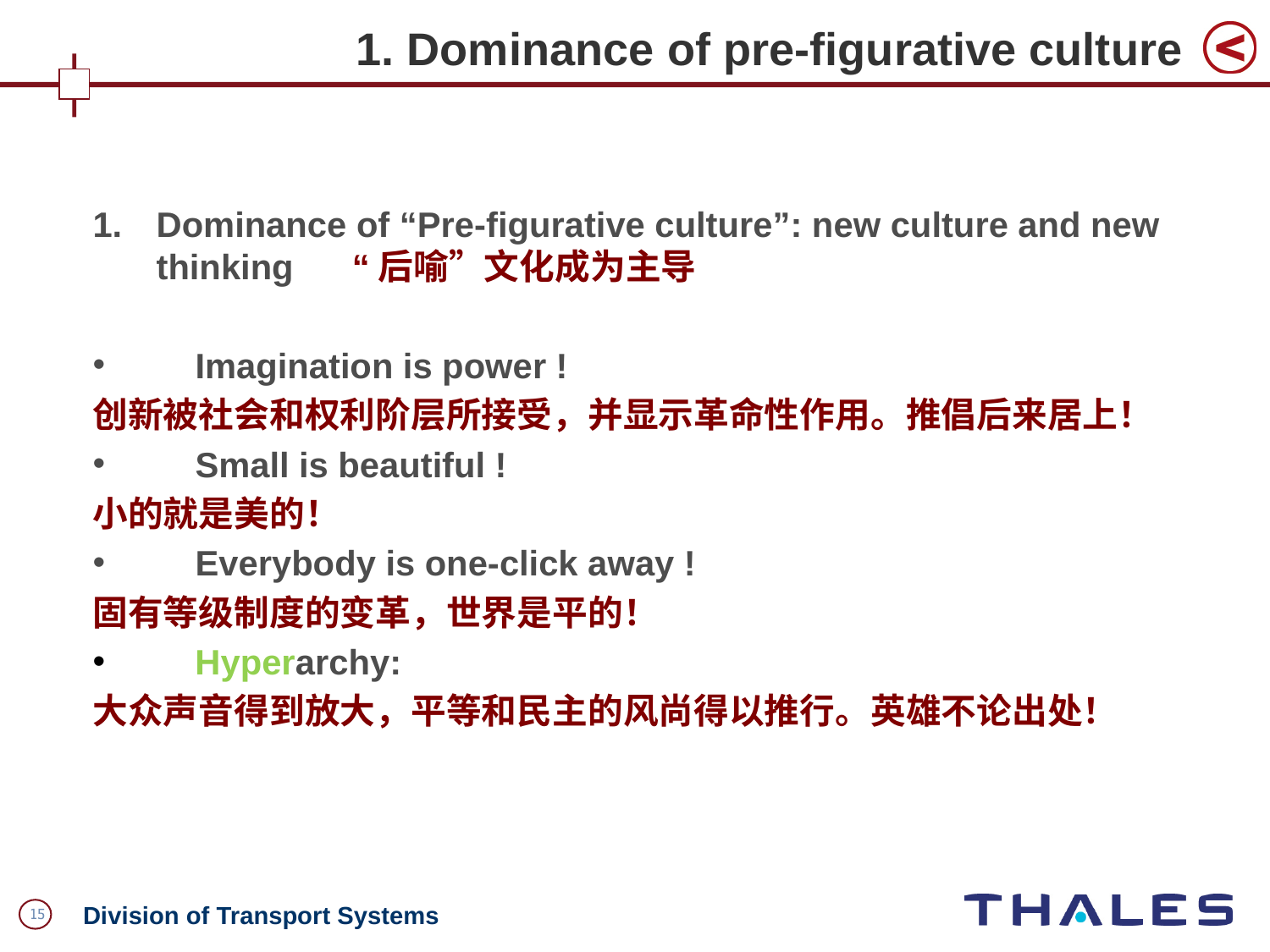

1. Dominance of pre-figurative culture
Dominance of “Pre-figurative culture”: new culture and new thinking      “后喻”文化成为主导

    Imagination is power !
创新被社会和权利阶层所接受，并显示革命性作用。推倡后来居上！
    Small is beautiful !
小的就是美的！
    Everybody is one-click away !
固有等级制度的变革，世界是平的！
    Hyperarchy:
大众声音得到放大，平等和民主的风尚得以推行。英雄不论出处！